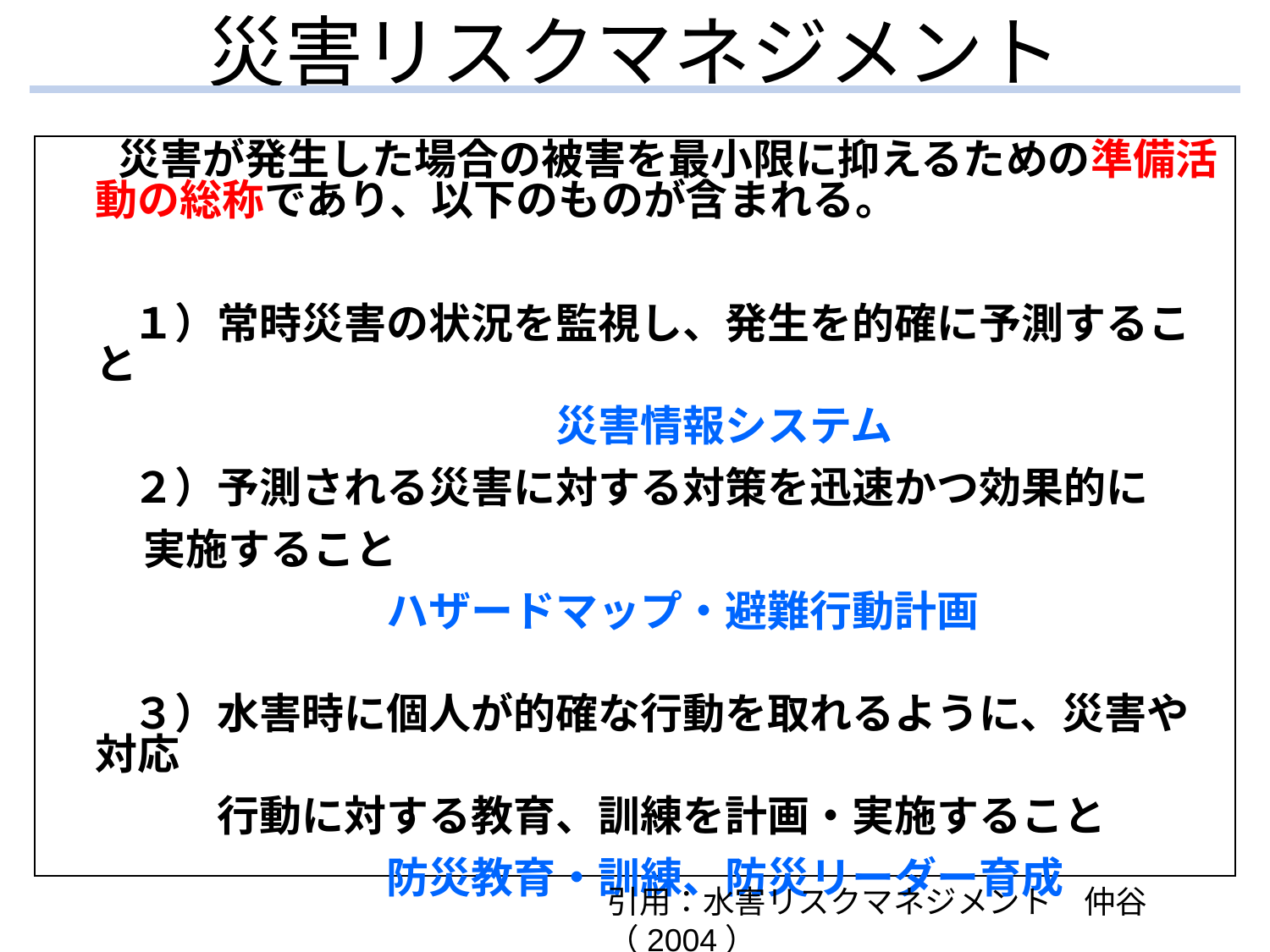

# 災害リスクマネジメント
　　災害が発生した場合の被害を最小限に抑えるための準備活動の総称であり、以下のものが含まれる。

　　１）常時災害の状況を監視し、発生を的確に予測すること
　　　　　　　　　　　　災害情報システム
　　２）予測される災害に対する対策を迅速かつ効果的に
         実施すること
　　　　　　　　ハザードマップ・避難行動計画
　　３）水害時に個人が的確な行動を取れるように、災害や対応
　　　　行動に対する教育、訓練を計画・実施すること
　　　　　　　　防災教育・訓練、防災リーダー育成

引用：水害リスクマネジメント　仲谷（2004）